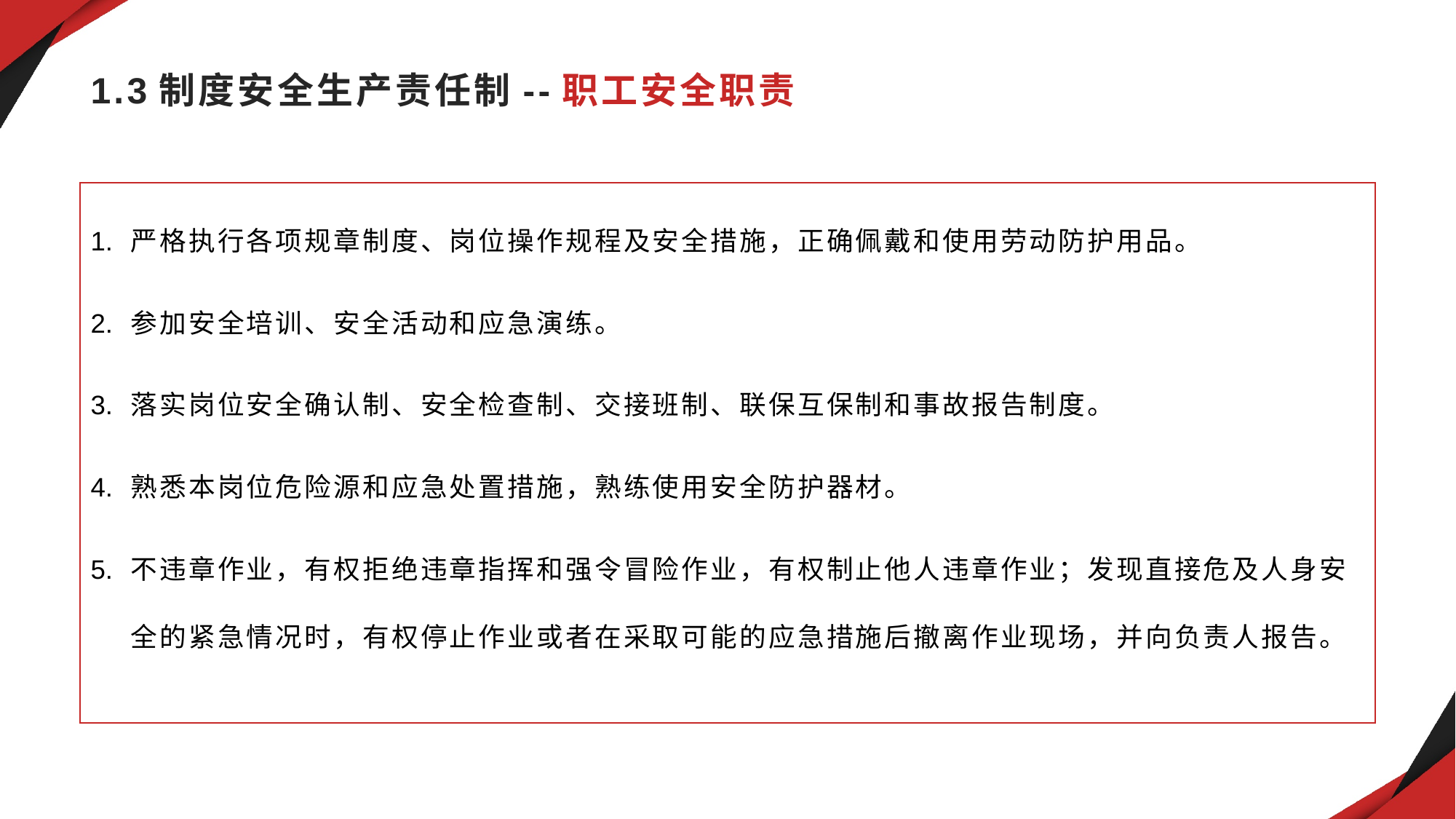

# 1.3制度安全生产责任制--职工安全职责
严格执行各项规章制度、岗位操作规程及安全措施，正确佩戴和使用劳动防护用品。
参加安全培训、安全活动和应急演练。
落实岗位安全确认制、安全检查制、交接班制、联保互保制和事故报告制度。
熟悉本岗位危险源和应急处置措施，熟练使用安全防护器材。
不违章作业，有权拒绝违章指挥和强令冒险作业，有权制止他人违章作业；发现直接危及人身安全的紧急情况时，有权停止作业或者在采取可能的应急措施后撤离作业现场，并向负责人报告。